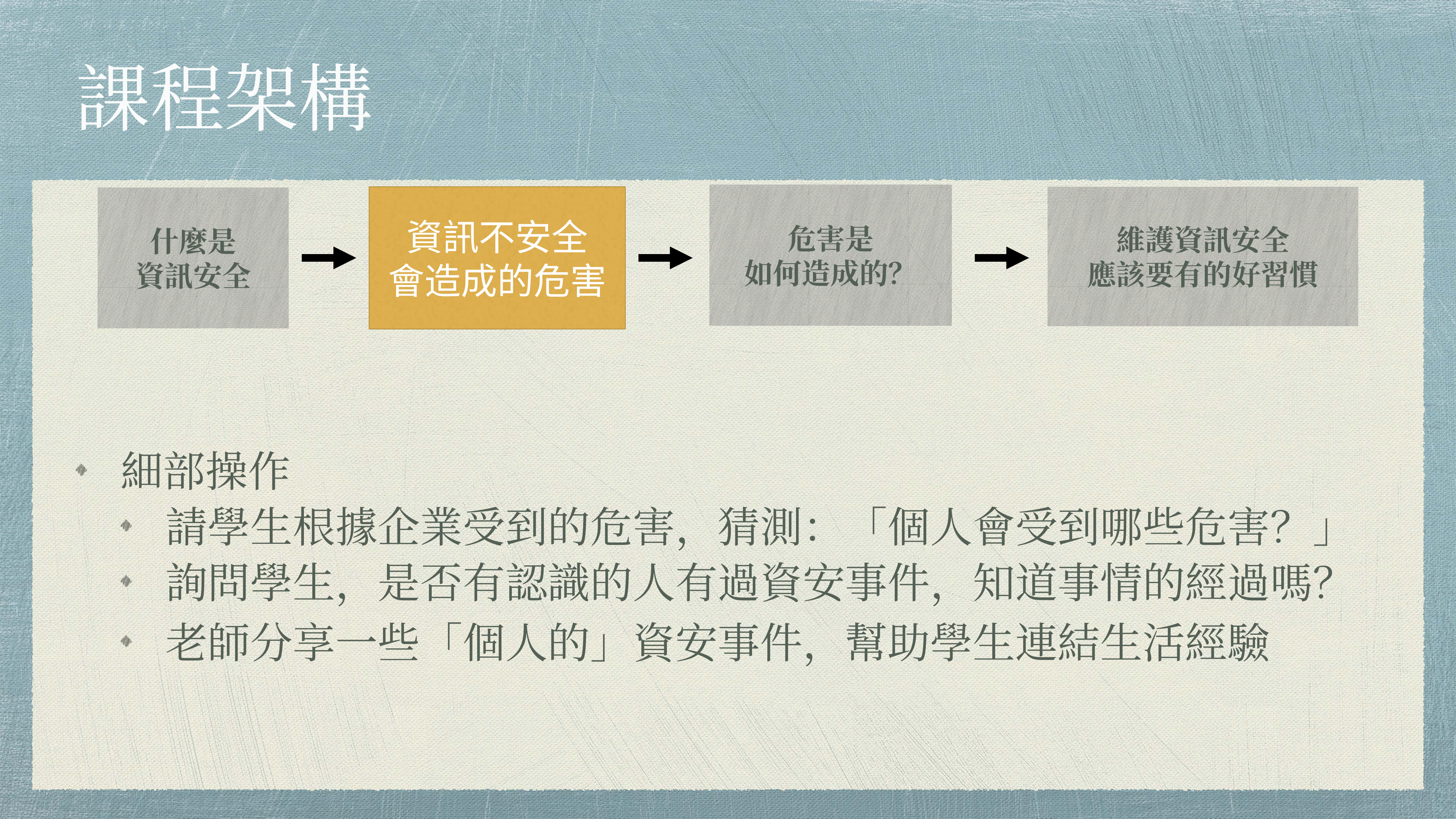

# 課程架構
危害是
如何造成的？
維護資訊安全
應該要有的好習慣
資訊不安全
會造成的危害
什麼是
資訊安全

細部操作
請學生根據企業受到的危害，猜測：「個人會受到哪些危害？」
詢問學生，是否有認識的人有過資安事件，知道事情的經過嗎？
老師分享一些「個人的」資安事件，幫助學生連結生活經驗